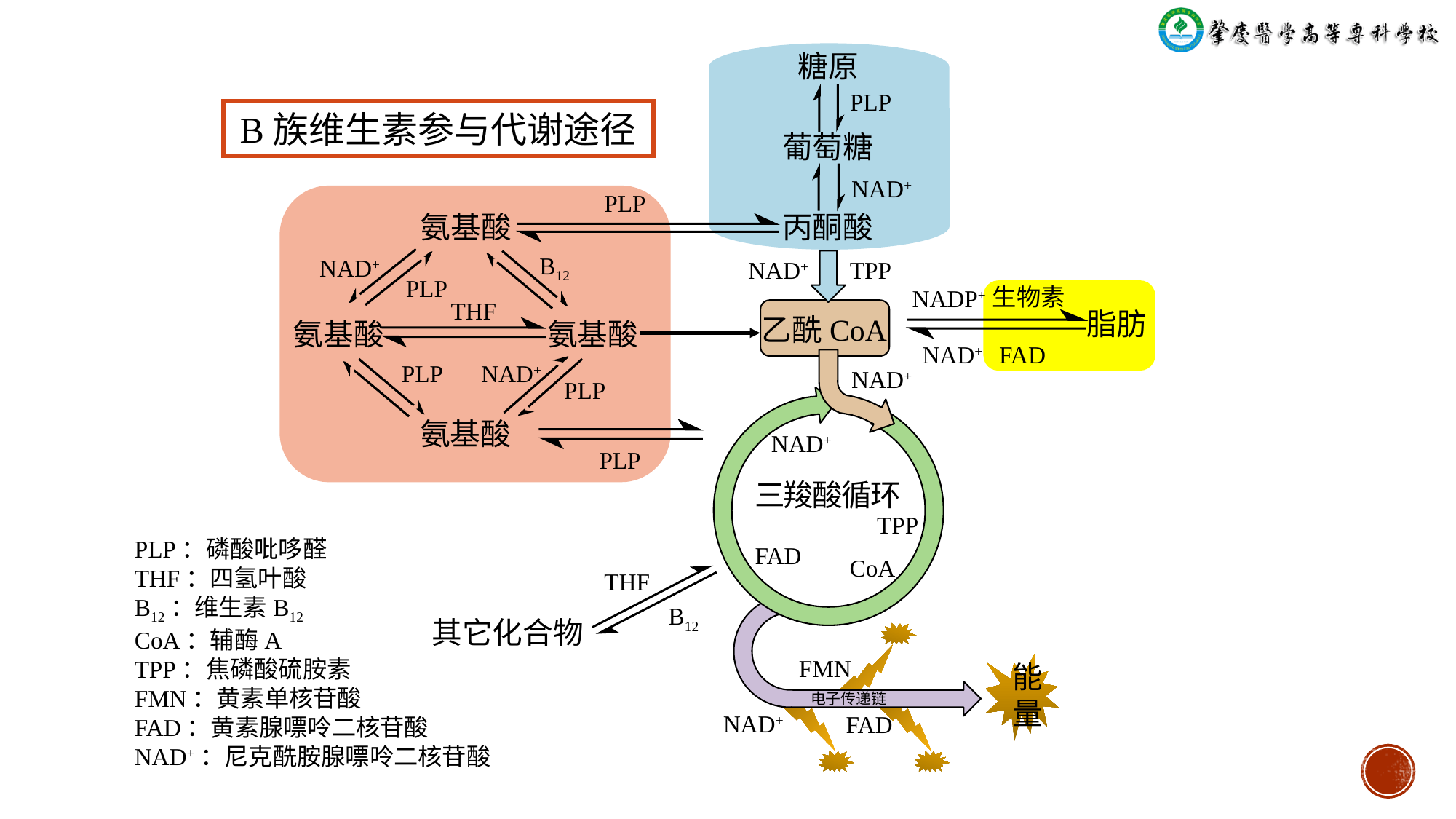

糖原
PLP
B族维生素参与代谢途径

葡萄糖
NAD+
PLP

氨基酸
丙酮酸

B12
NAD+
NAD+
TPP

PLP

生物素

NADP+

THF
脂肪

乙酰CoA

氨基酸
氨基酸

FAD
NAD+

PLP
NAD+
NAD+

PLP

氨基酸

NAD+

PLP
三羧酸循环
TPP
PLP：磷酸吡哆醛
THF：四氢叶酸
B12：维生素B12
CoA：辅酶A
TPP：焦磷酸硫胺素
FMN：黄素单核苷酸
FAD：黄素腺嘌呤二核苷酸
NAD+：尼克酰胺腺嘌呤二核苷酸
FAD
CoA
THF

B12

其它化合物

FMN
能量
电子传递链

NAD+
FAD